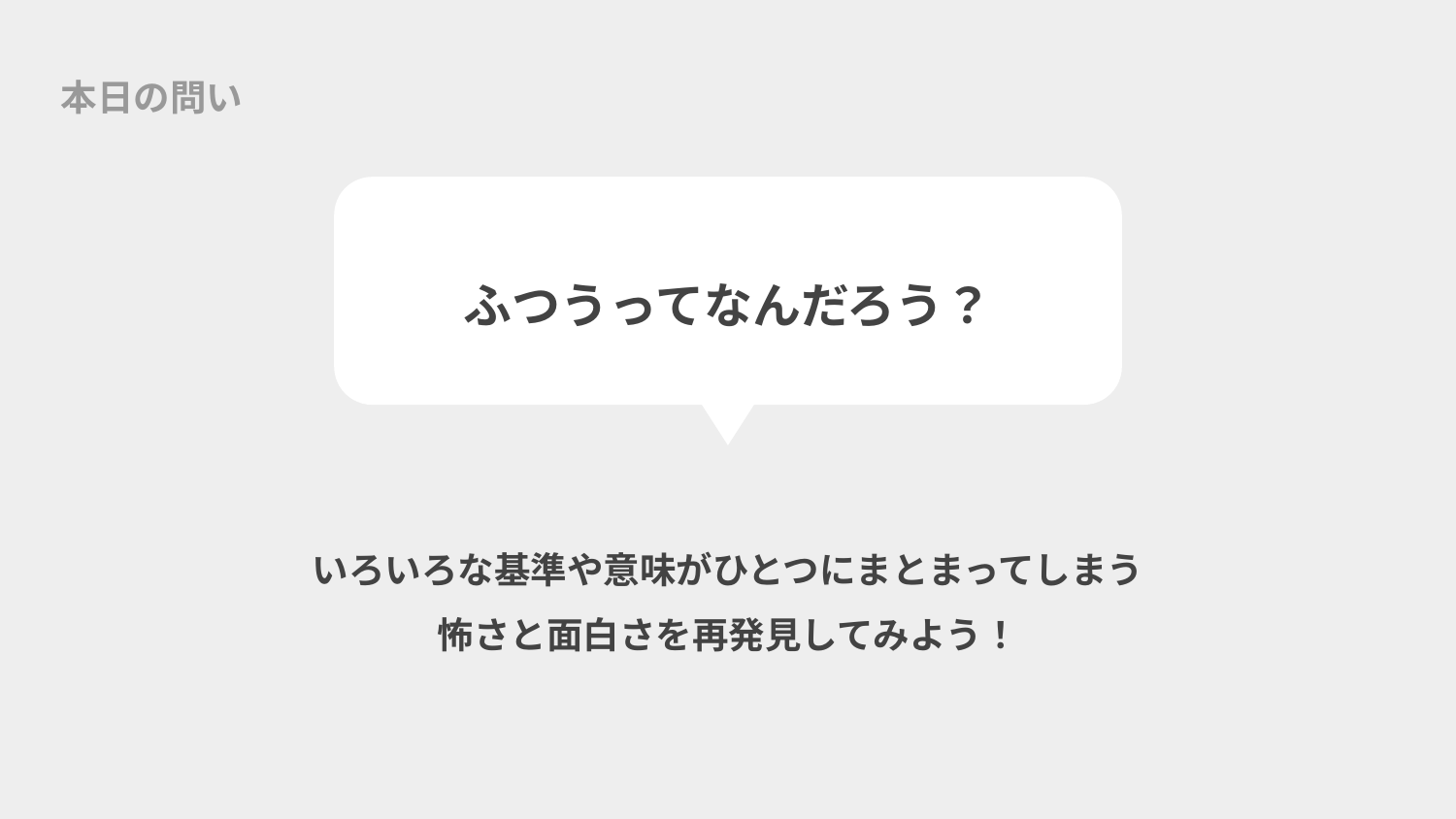

本日の問い

ふつうってなんだろう？
いろいろな基準や意味がひとつにまとまってしまう
怖さと面白さを再発見してみよう！